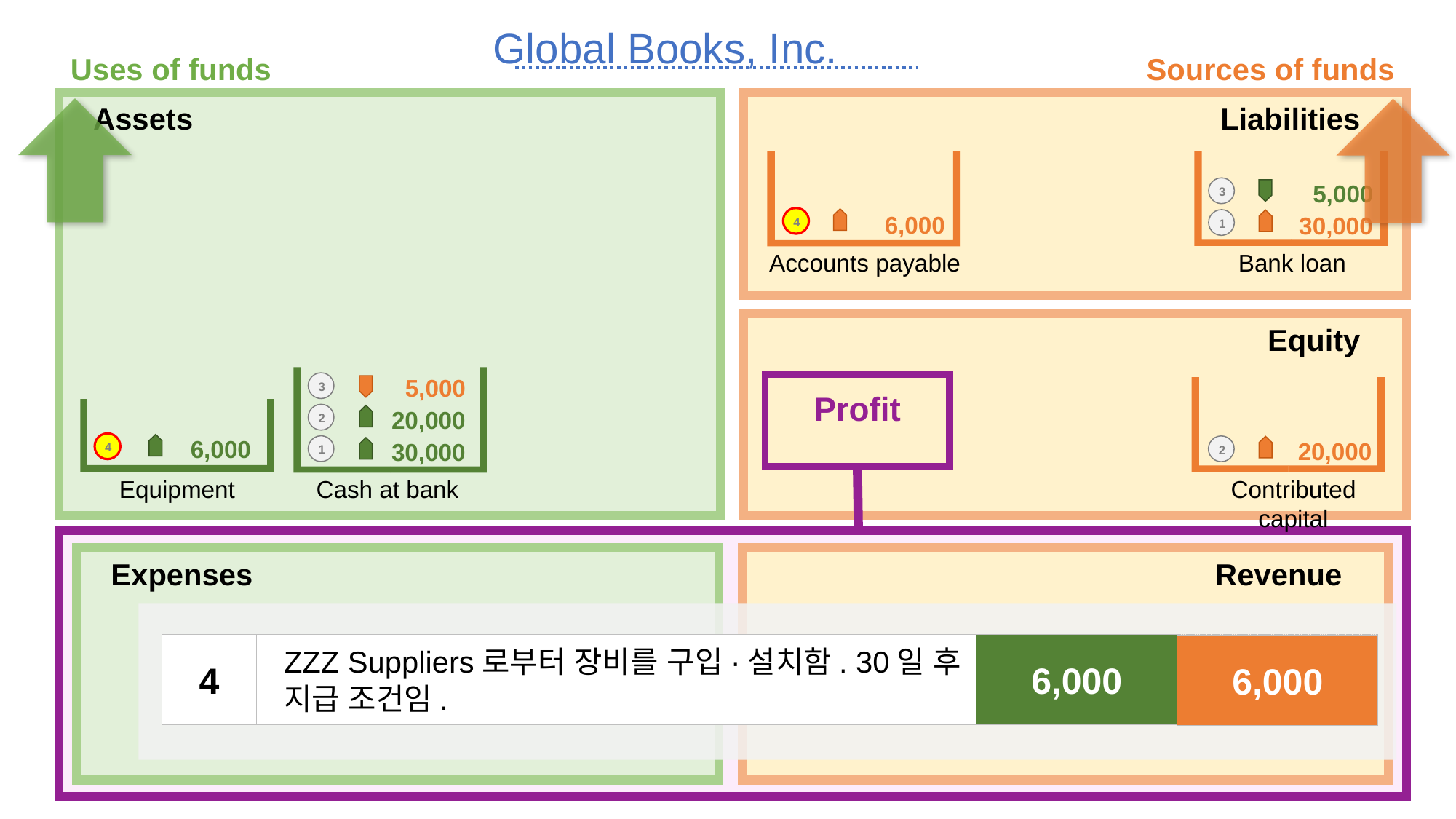

Global Books, Inc.
Uses of funds
Sources of funds
_Assets
Liabilities_
Equity_
Profit

_Expenses
Revenue_

5,000

3

6,000
30,000

4

1

Accounts payable
Bank loan

5,000

3

20,000

2

6,000
20,000
30,000

4

1

2

Equipment
Cash at bank
Contributed capital

4
Equipment
6,000
Accounts payable
6,000
ZZZ Suppliers로부터 장비를 구입·설치함. 30일 후 지급 조건임.
6,000
6,000